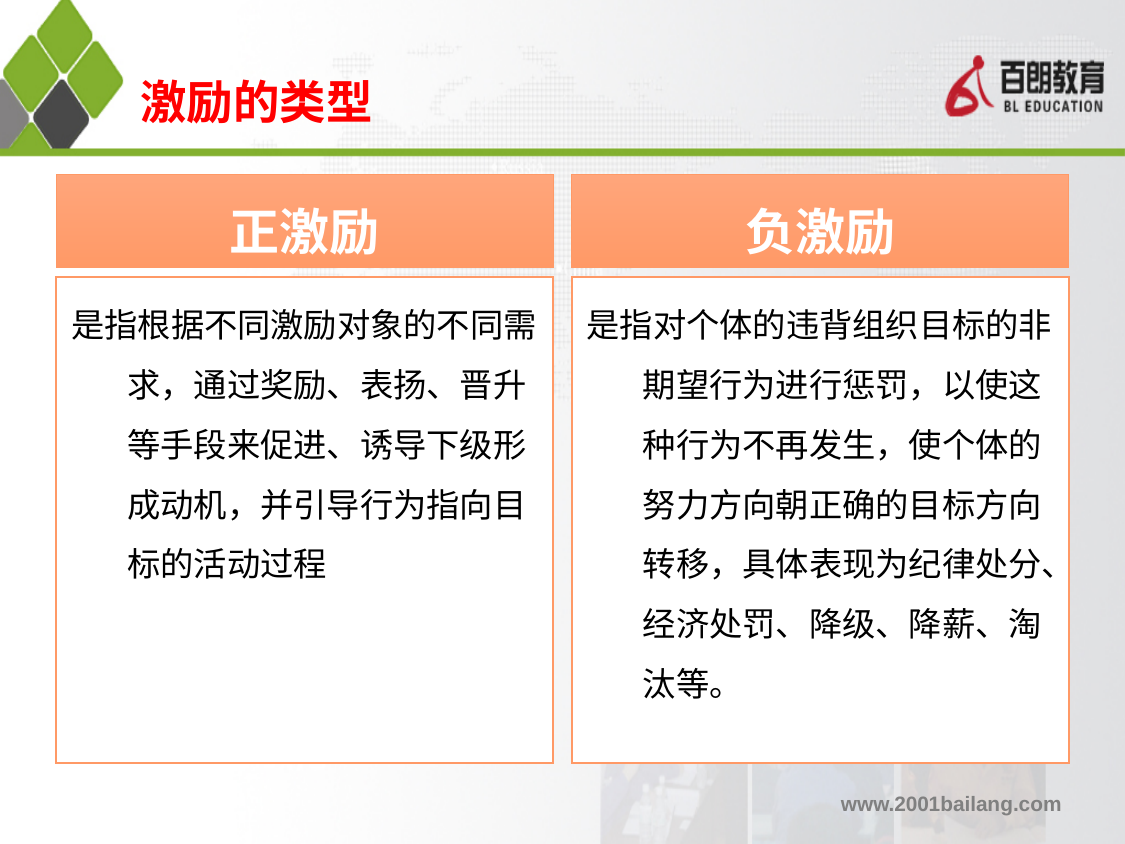

# 激励的类型
正激励
负激励
是指根据不同激励对象的不同需求，通过奖励、表扬、晋升等手段来促进、诱导下级形成动机，并引导行为指向目标的活动过程

是指对个体的违背组织目标的非期望行为进行惩罚，以使这种行为不再发生，使个体的努力方向朝正确的目标方向转移，具体表现为纪律处分、经济处罚、降级、降薪、淘汰等。